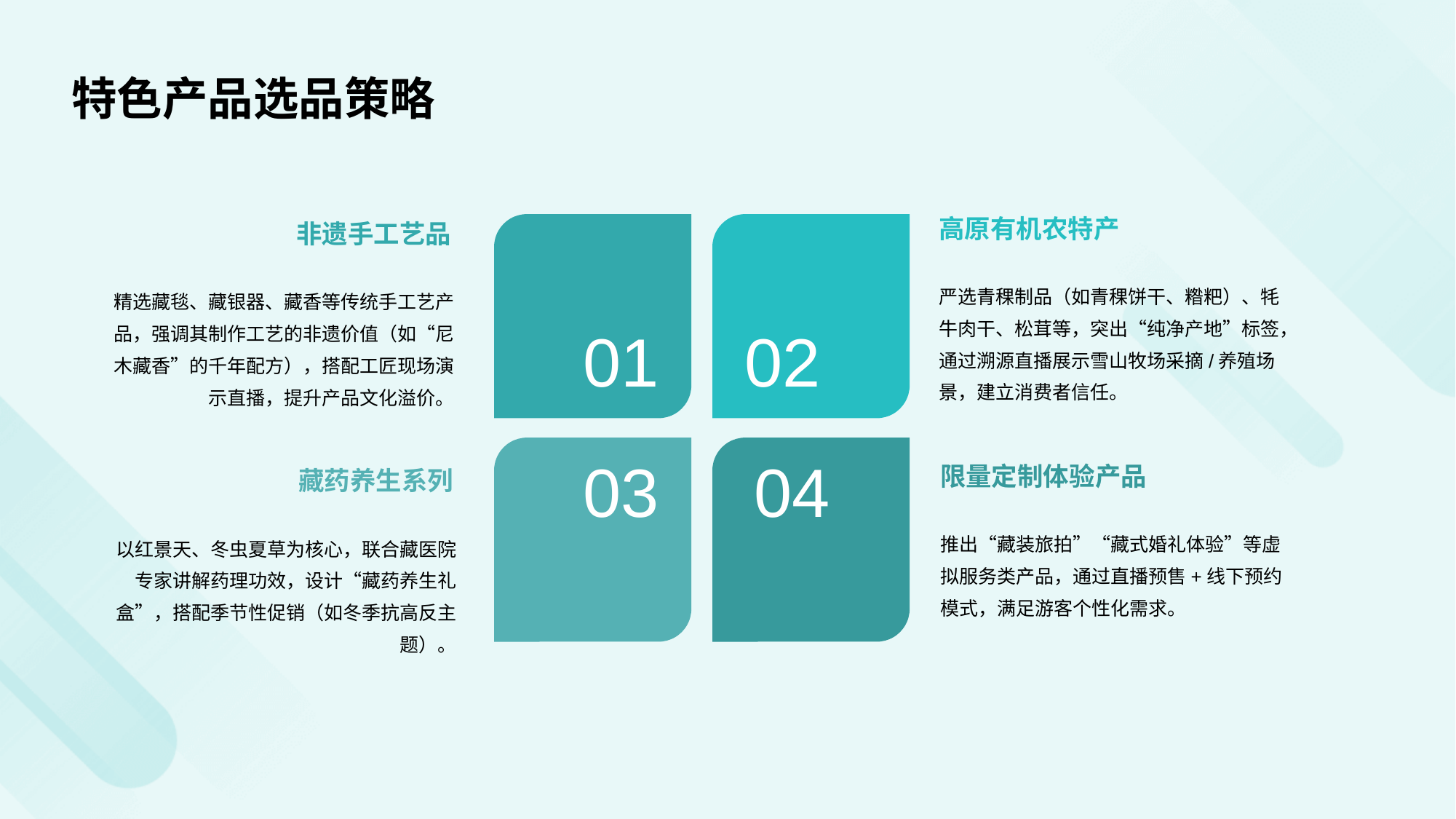

特色产品选品策略
高原有机农特产
非遗手工艺品

   01

02
严选青稞制品（如青稞饼干、糌粑）、牦牛肉干、松茸等，突出“纯净产地”标签，通过溯源直播展示雪山牧场采摘/养殖场景，建立消费者信任。
精选藏毯、藏银器、藏香等传统手工艺产品，强调其制作工艺的非遗价值（如“尼木藏香”的千年配方），搭配工匠现场演示直播，提升产品文化溢价。
   03

04

限量定制体验产品
藏药养生系列
推出“藏装旅拍”“藏式婚礼体验”等虚拟服务类产品，通过直播预售+线下预约模式，满足游客个性化需求。
以红景天、冬虫夏草为核心，联合藏医院专家讲解药理功效，设计“藏药养生礼盒”，搭配季节性促销（如冬季抗高反主题）。